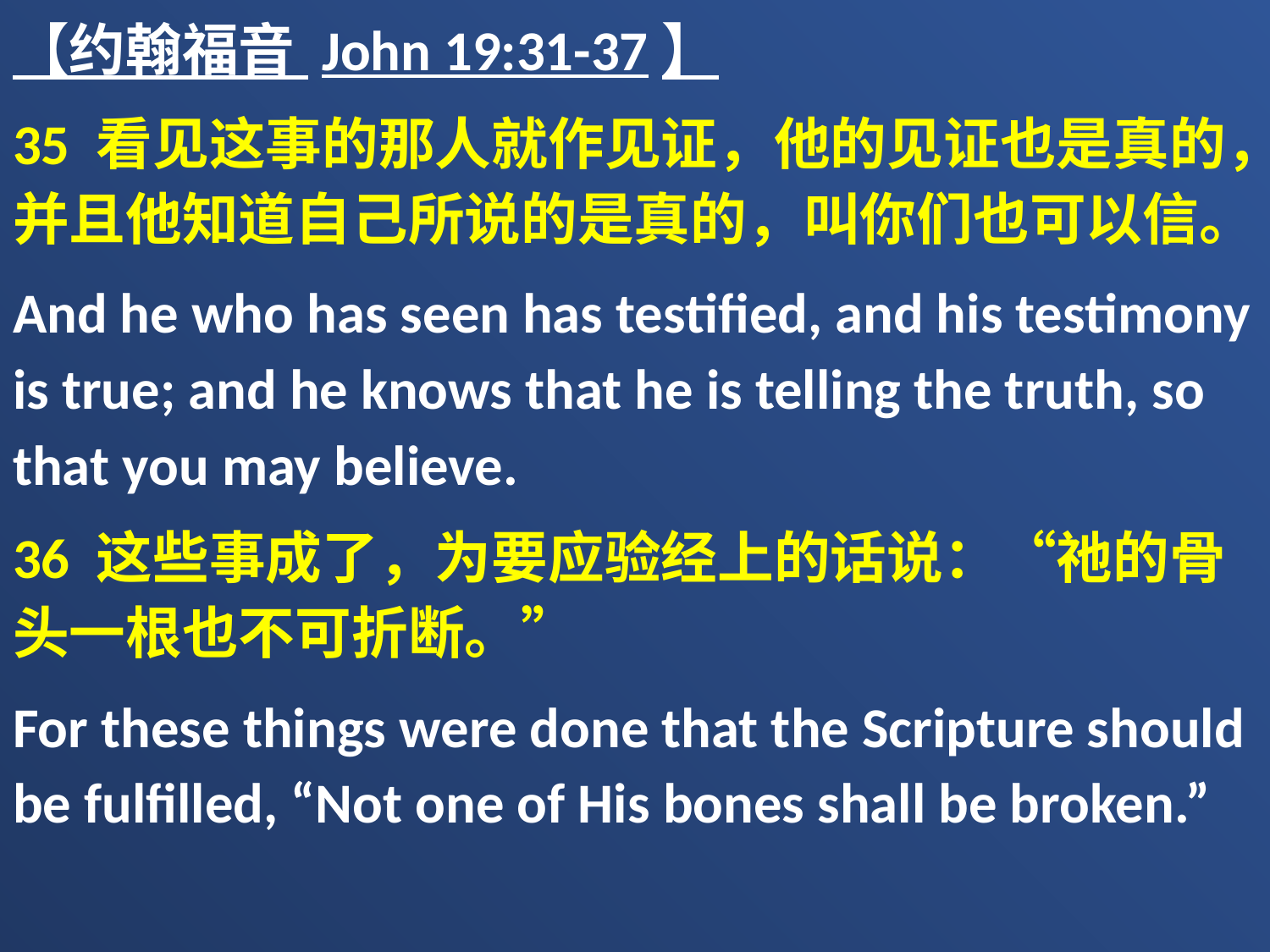

【约翰福音 John 19:31-37】
35 看见这事的那人就作见证，他的见证也是真的，并且他知道自己所说的是真的，叫你们也可以信。
And he who has seen has testified, and his testimony is true; and he knows that he is telling the truth, so that you may believe.
36 这些事成了，为要应验经上的话说：“祂的骨头一根也不可折断。”
For these things were done that the Scripture should be fulfilled, “Not one of His bones shall be broken.”